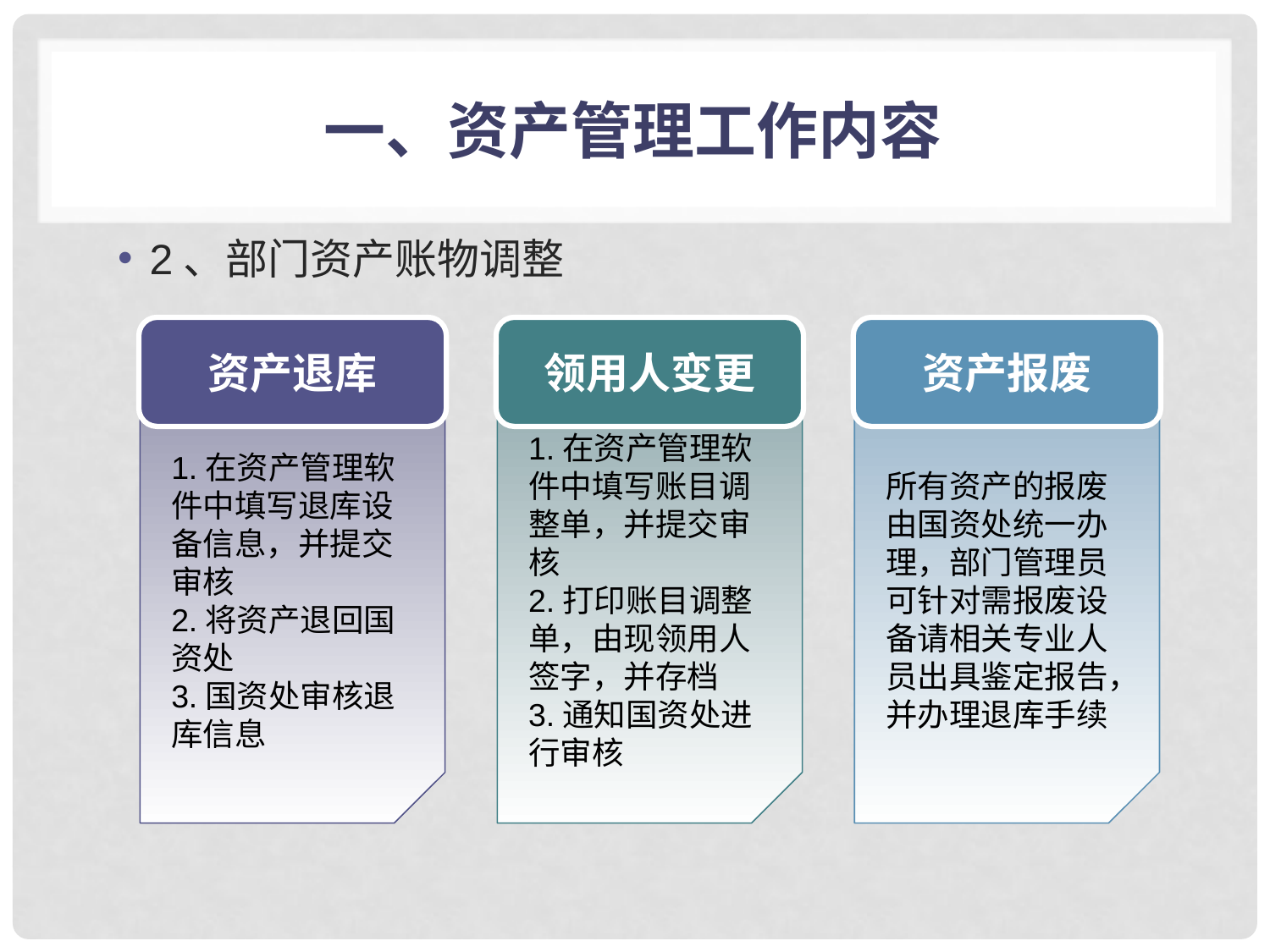

# 一、资产管理工作内容
2、部门资产账物调整

资产退库

1.在资产管理软件中填写退库设备信息，并提交审核
2.将资产退回国资处
3.国资处审核退库信息
领用人变更

1.在资产管理软件中填写账目调整单，并提交审核
2.打印账目调整单，由现领用人签字，并存档
3.通知国资处进行审核
资产报废

所有资产的报废由国资处统一办理，部门管理员可针对需报废设备请相关专业人员出具鉴定报告，并办理退库手续